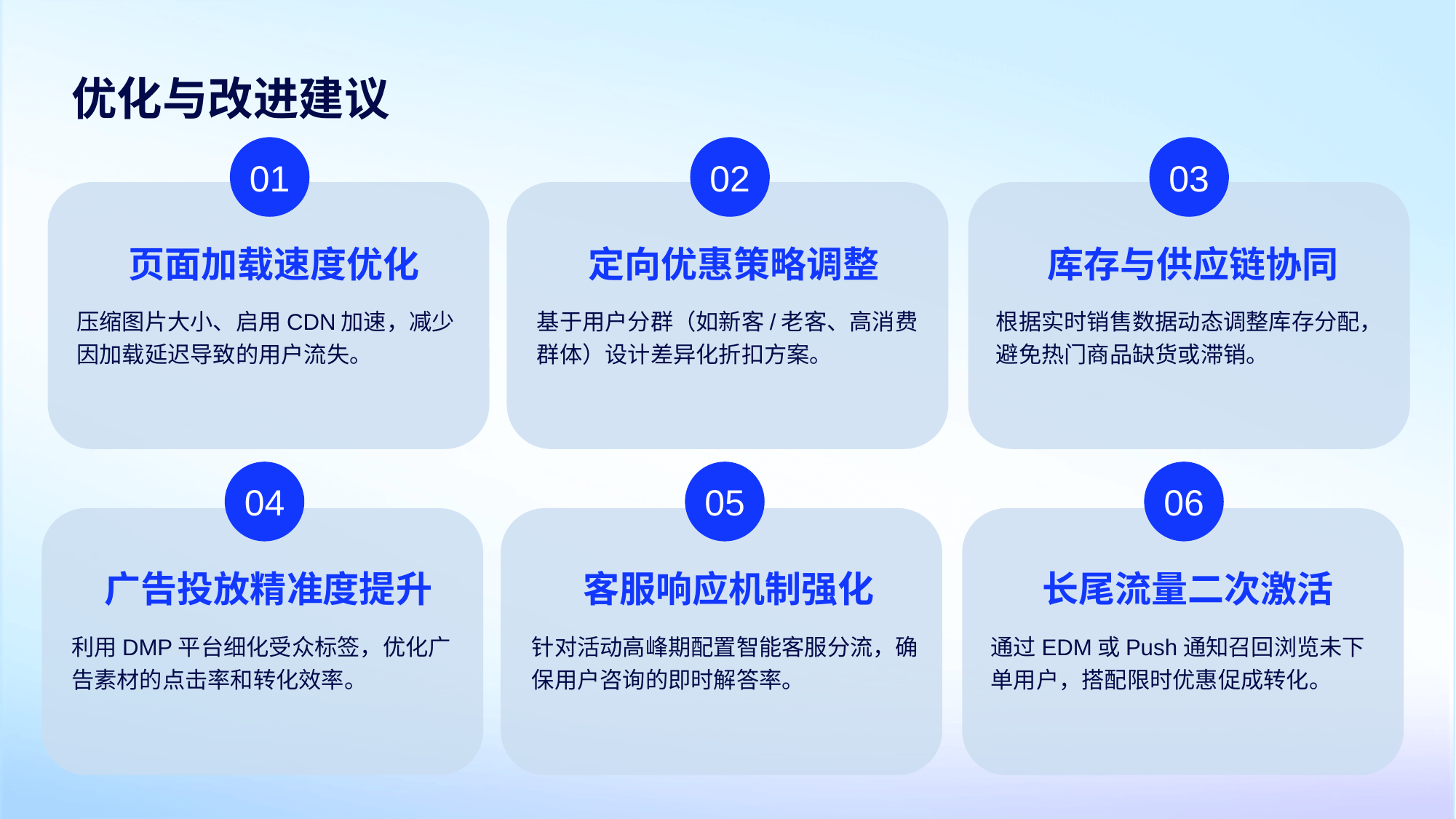

优化与改进建议
01
02
03

页面加载速度优化
定向优惠策略调整
库存与供应链协同
压缩图片大小、启用CDN加速，减少因加载延迟导致的用户流失。
基于用户分群（如新客/老客、高消费群体）设计差异化折扣方案。
根据实时销售数据动态调整库存分配，避免热门商品缺货或滞销。
04
05
06

广告投放精准度提升
客服响应机制强化
长尾流量二次激活
利用DMP平台细化受众标签，优化广告素材的点击率和转化效率。
针对活动高峰期配置智能客服分流，确保用户咨询的即时解答率。
通过EDM或Push通知召回浏览未下单用户，搭配限时优惠促成转化。